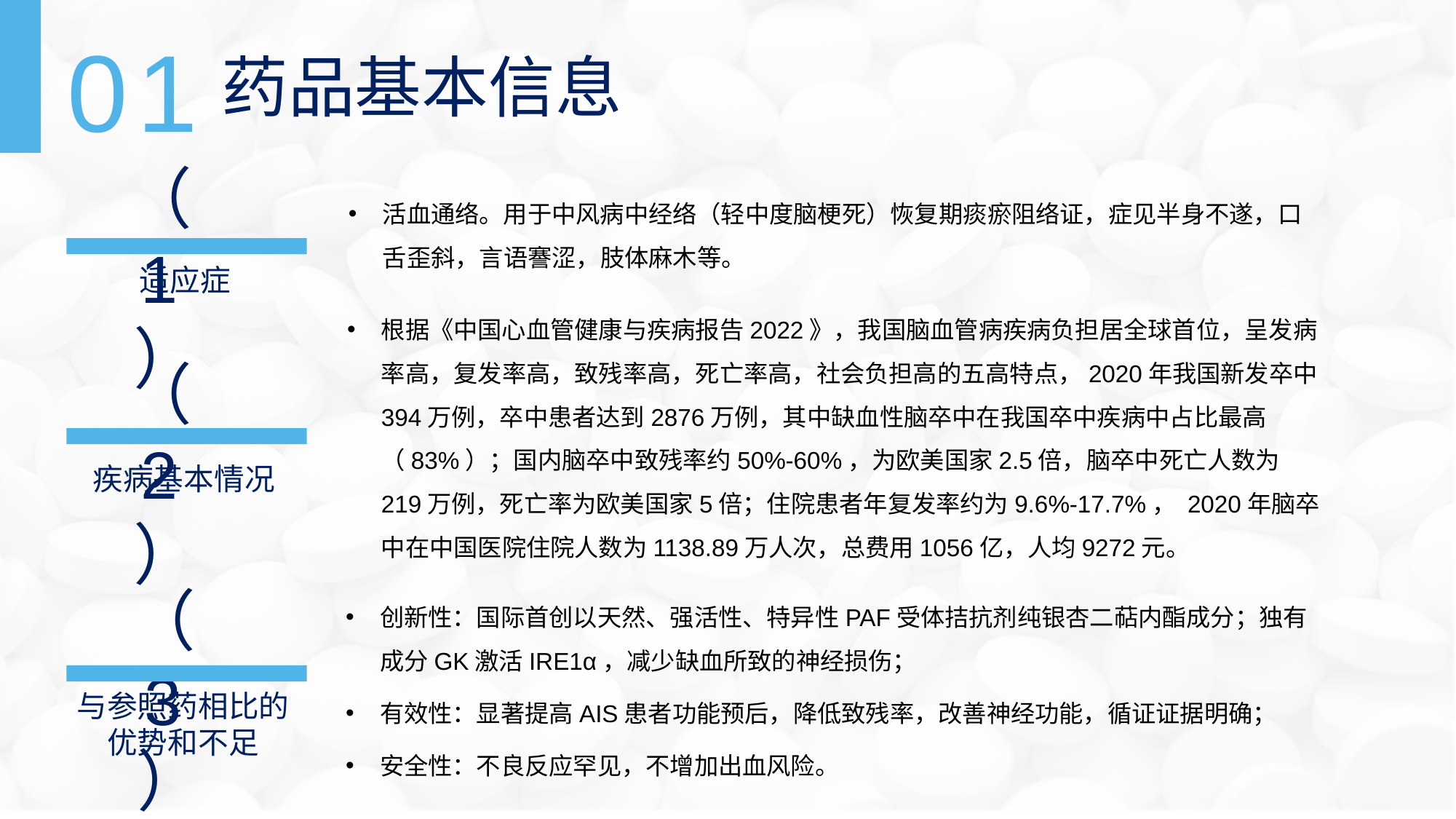

01
药品基本信息
（1）
活血通络。用于中风病中经络（轻中度脑梗死）恢复期痰瘀阻络证，症见半身不遂，口舌歪斜，言语謇涩，肢体麻木等。

适应症
根据《中国心血管健康与疾病报告2022》，我国脑血管病疾病负担居全球首位，呈发病率高，复发率高，致残率高，死亡率高，社会负担高的五高特点，2020年我国新发卒中394万例，卒中患者达到2876万例，其中缺血性脑卒中在我国卒中疾病中占比最高（83%）；国内脑卒中致残率约50%-60%，为欧美国家2.5倍，脑卒中死亡人数为219万例，死亡率为欧美国家5倍；住院患者年复发率约为9.6%-17.7%， 2020年脑卒中在中国医院住院人数为1138.89万人次，总费用1056亿，人均9272元。
（2）

疾病基本情况
（3）
创新性：国际首创以天然、强活性、特异性PAF受体拮抗剂纯银杏二萜内酯成分；独有成分GK激活IRE1α，减少缺血所致的神经损伤；
有效性：显著提高AIS患者功能预后，降低致残率，改善神经功能，循证证据明确；
安全性：不良反应罕见，不增加出血风险。

与参照药相比的优势和不足